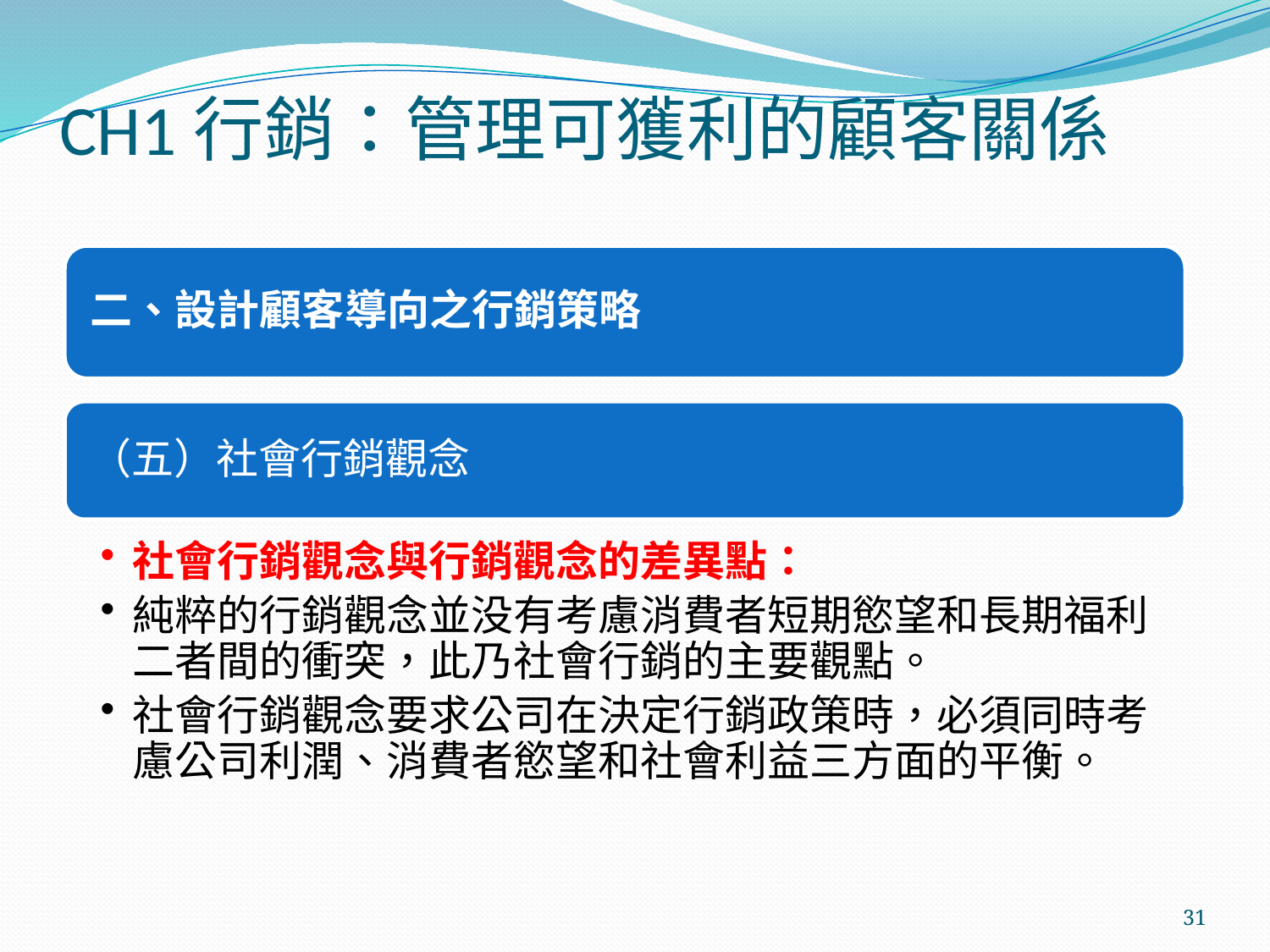

# CH1行銷：管理可獲利的顧客關係
二、設計顧客導向之行銷策略
（五）社會行銷觀念
社會行銷觀念與行銷觀念的差異點：
純粹的行銷觀念並没有考慮消費者短期慾望和長期福利二者間的衝突，此乃社會行銷的主要觀點。
社會行銷觀念要求公司在決定行銷政策時，必須同時考慮公司利潤、消費者慾望和社會利益三方面的平衡。

31